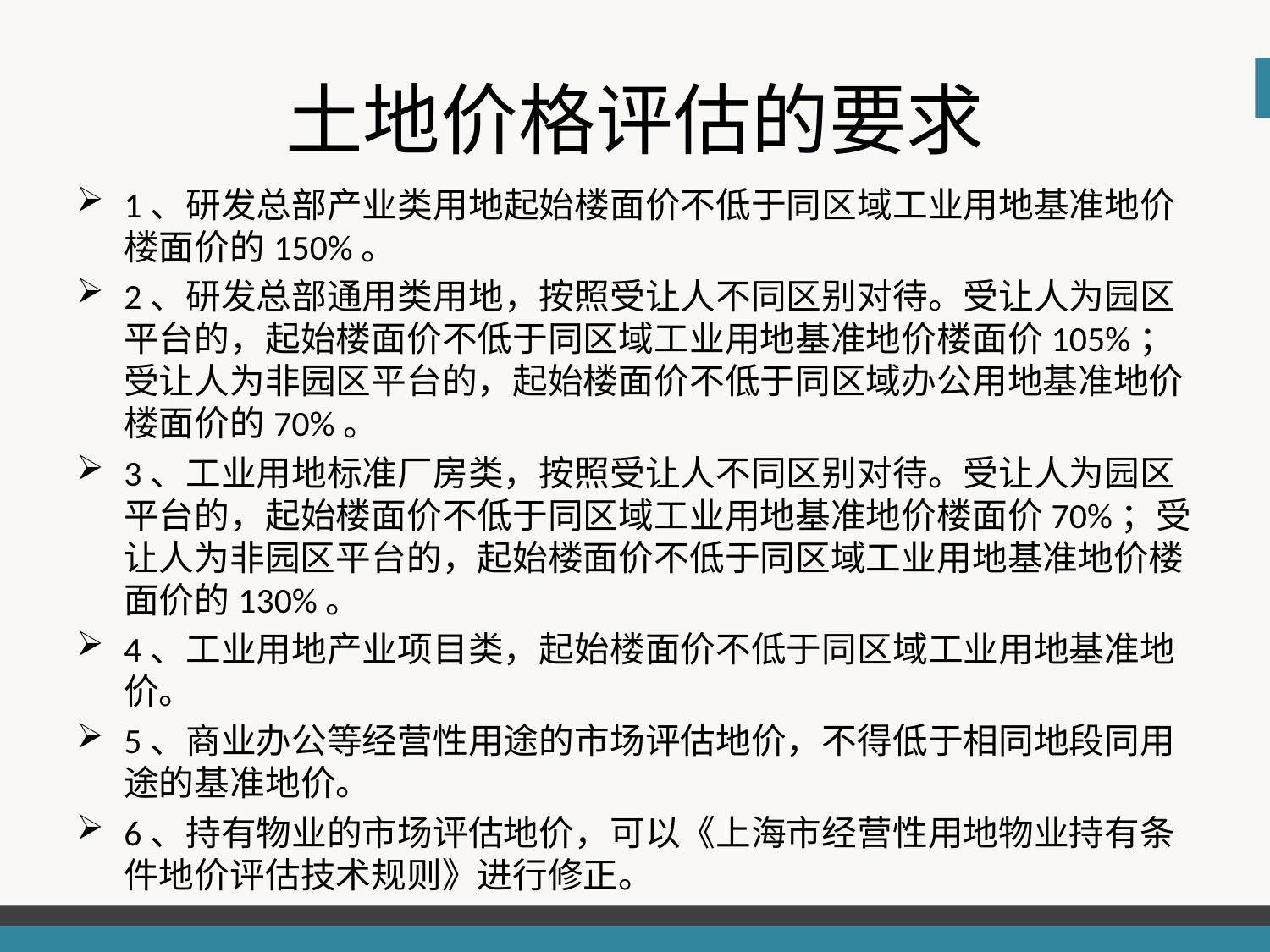

# 土地价格评估的要求
1、研发总部产业类用地起始楼面价不低于同区域工业用地基准地价楼面价的150%。
2、研发总部通用类用地，按照受让人不同区别对待。受让人为园区平台的，起始楼面价不低于同区域工业用地基准地价楼面价105%；受让人为非园区平台的，起始楼面价不低于同区域办公用地基准地价楼面价的70%。
3、工业用地标准厂房类，按照受让人不同区别对待。受让人为园区平台的，起始楼面价不低于同区域工业用地基准地价楼面价70%；受让人为非园区平台的，起始楼面价不低于同区域工业用地基准地价楼面价的130%。
4、工业用地产业项目类，起始楼面价不低于同区域工业用地基准地价。
5、商业办公等经营性用途的市场评估地价，不得低于相同地段同用途的基准地价。
6、持有物业的市场评估地价，可以《上海市经营性用地物业持有条件地价评估技术规则》进行修正。